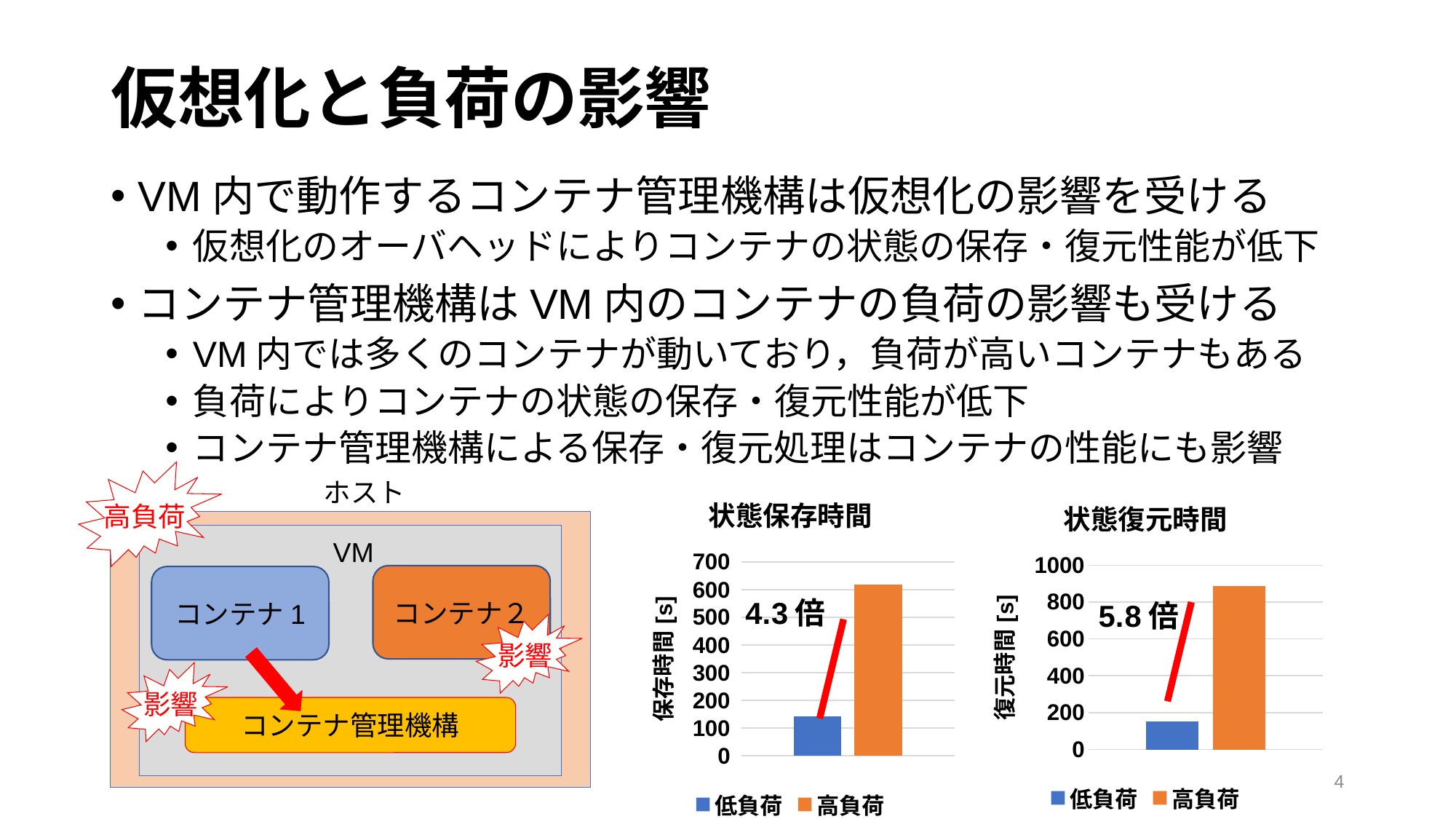

# 仮想化と負荷の影響
VM内で動作するコンテナ管理機構は仮想化の影響を受ける
仮想化のオーバヘッドによりコンテナの状態の保存・復元性能が低下
コンテナ管理機構はVM内のコンテナの負荷の影響も受ける
VM内では多くのコンテナが動いており，負荷が高いコンテナもある
負荷によりコンテナの状態の保存・復元性能が低下
コンテナ管理機構による保存・復元処理はコンテナの性能にも影響
高負荷
ホスト

### Chart: 状態保存時間

| Category | 低負荷 | 高負荷 |
|---|---|---|

### Chart: 状態復元時間

| Category | 低負荷 | 高負荷 |
|---|---|---|

VM
コンテナ２
コンテナ1
影響

影響
コンテナ管理機構
4